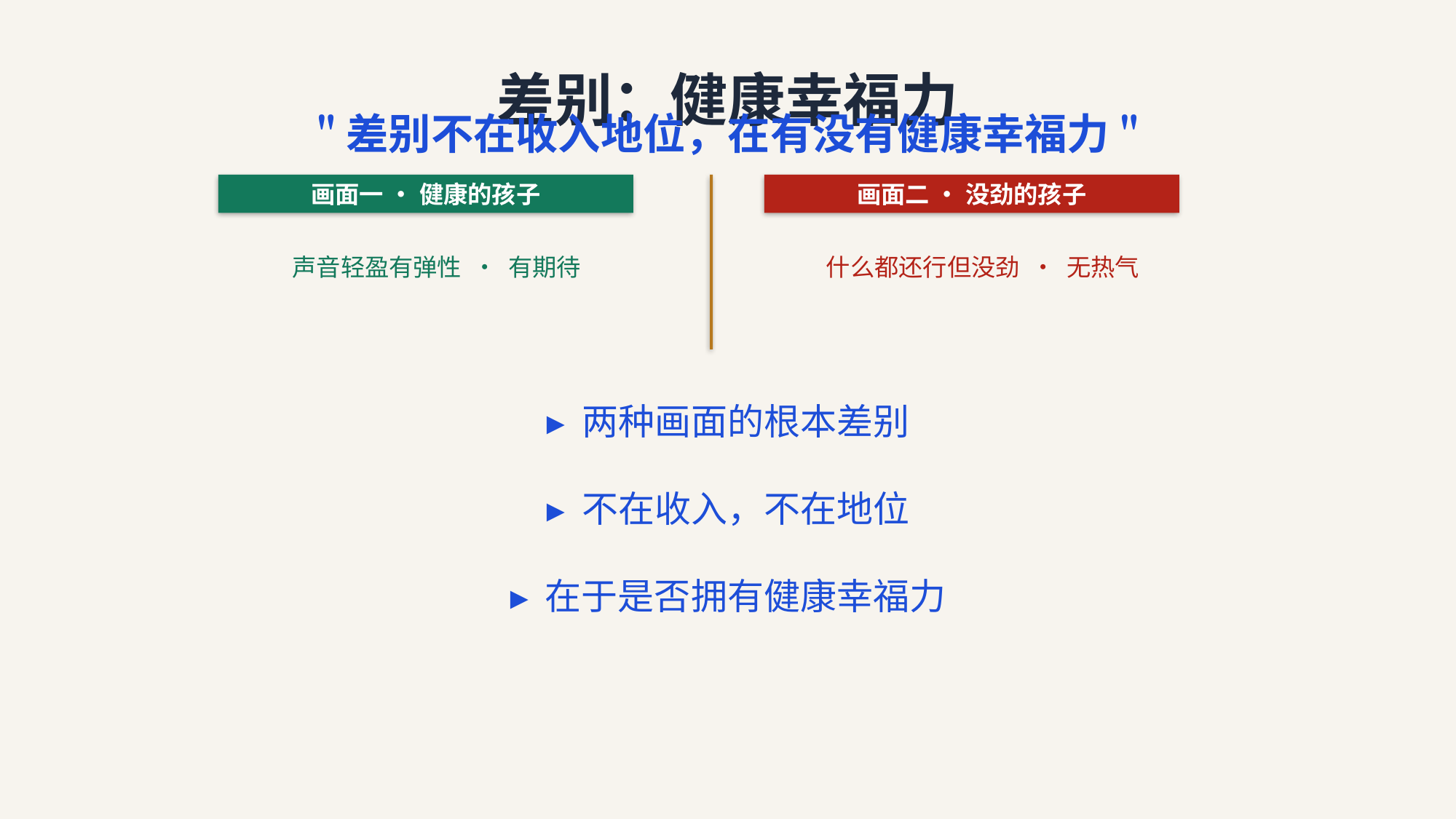

差别：健康幸福力
"差别不在收入地位，在有没有健康幸福力"
画面一·健康的孩子

画面二·没劲的孩子
声音轻盈有弹性 · 有期待
什么都还行但没劲 · 无热气
▸ 两种画面的根本差别
▸ 不在收入，不在地位
▸ 在于是否拥有健康幸福力